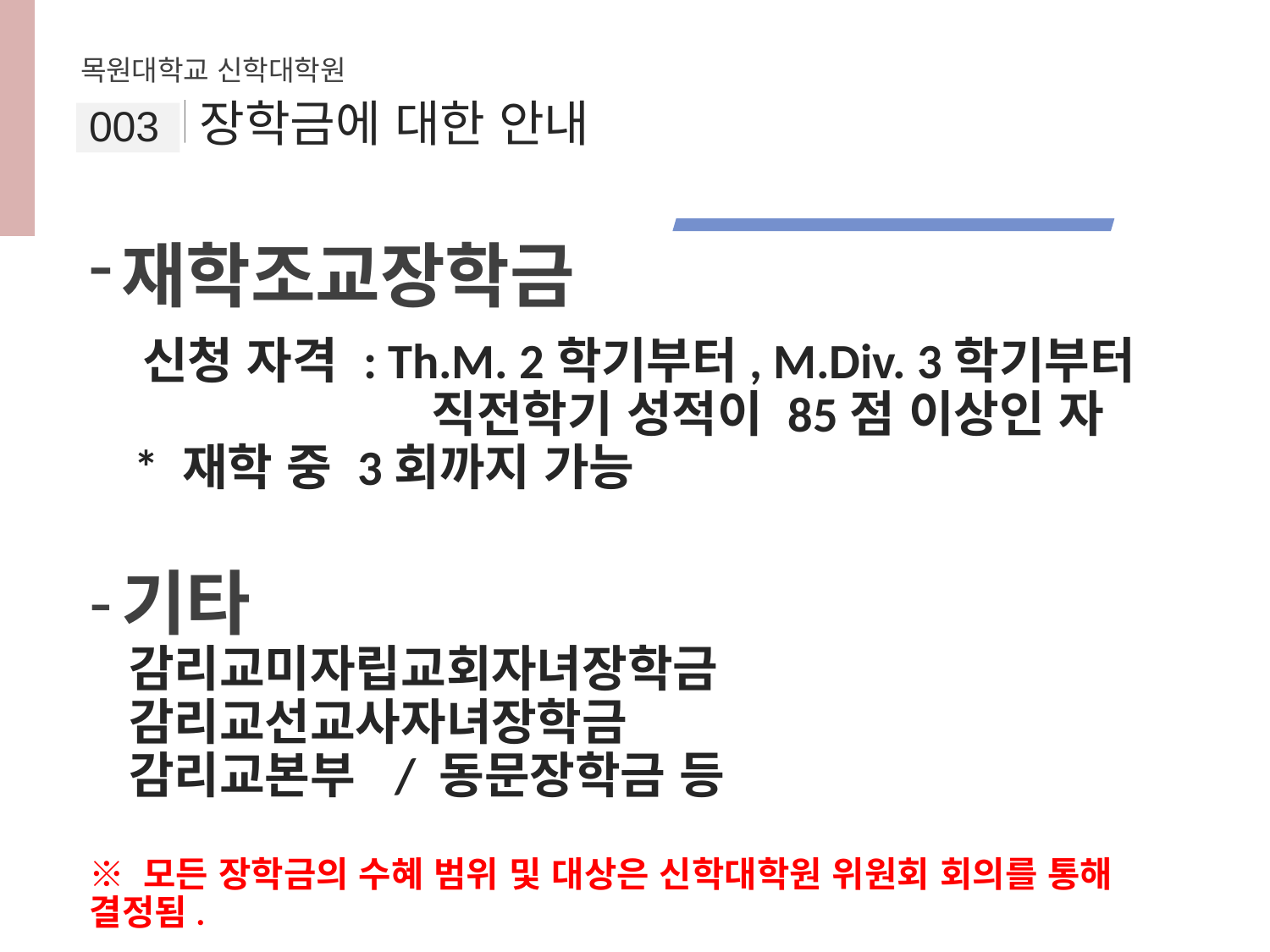

목원대학교 신학대학원
# 장학금에 대한 안내
003
재학조교장학금

   신청 자격 : Th.M. 2학기부터, M.Div. 3학기부터
                        직전학기 성적이 85점 이상인 자
    * 재학 중 3회까지 가능

기타
  감리교미자립교회자녀장학금
  감리교선교사자녀장학금
  감리교본부  / 동문장학금 등

※ 모든 장학금의 수혜 범위 및 대상은 신학대학원 위원회 회의를 통해 결정됨.